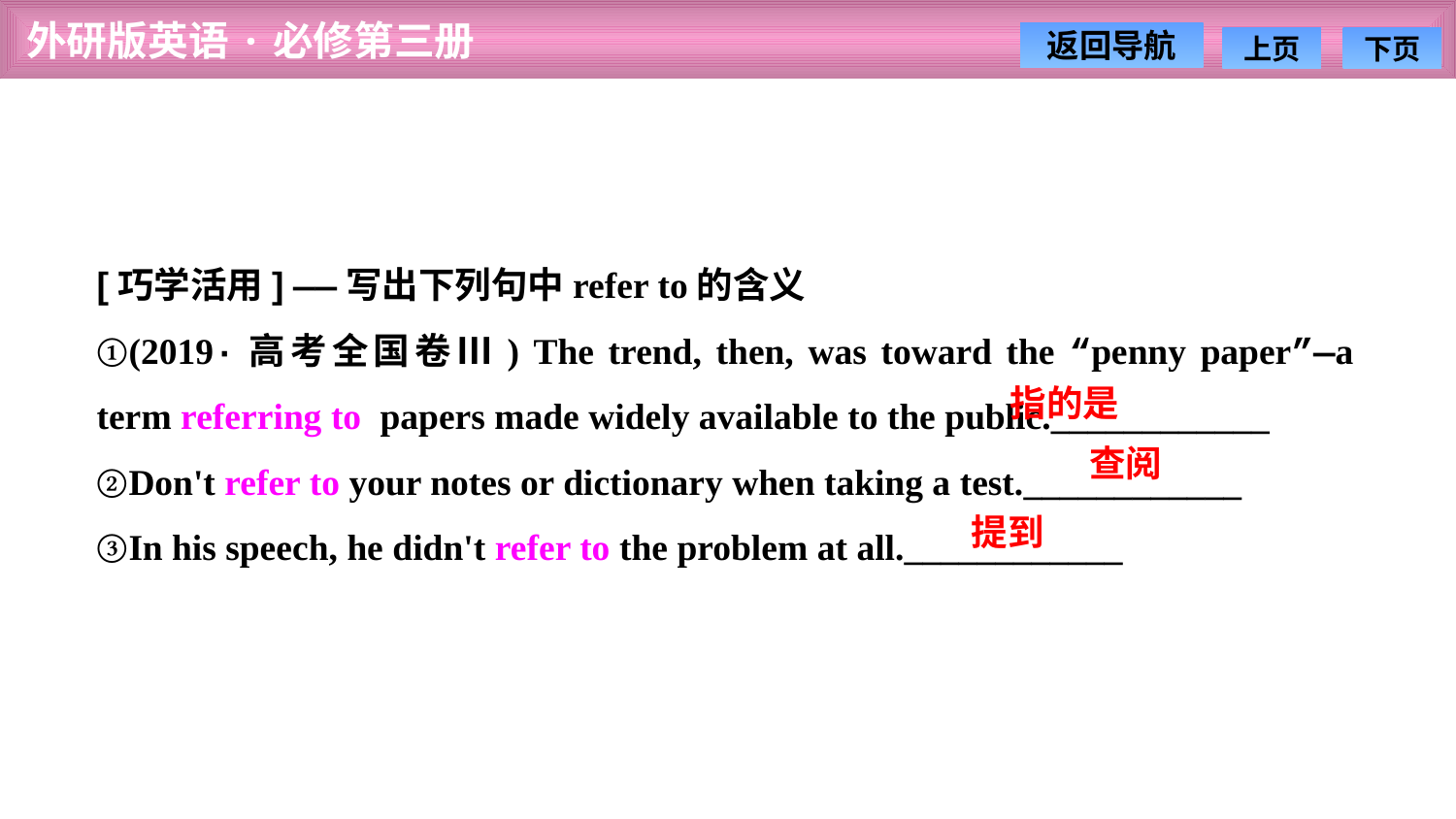

[巧学活用] ——写出下列句中refer to的含义
①(2019·高考全国卷Ⅲ) The trend, then, was toward the “penny paper”—a term referring to  papers made widely available to the public.____________
②Don't refer to your notes or dictionary when taking a test.____________
③In his speech, he didn't refer to the problem at all.____________
指的是
查阅
提到